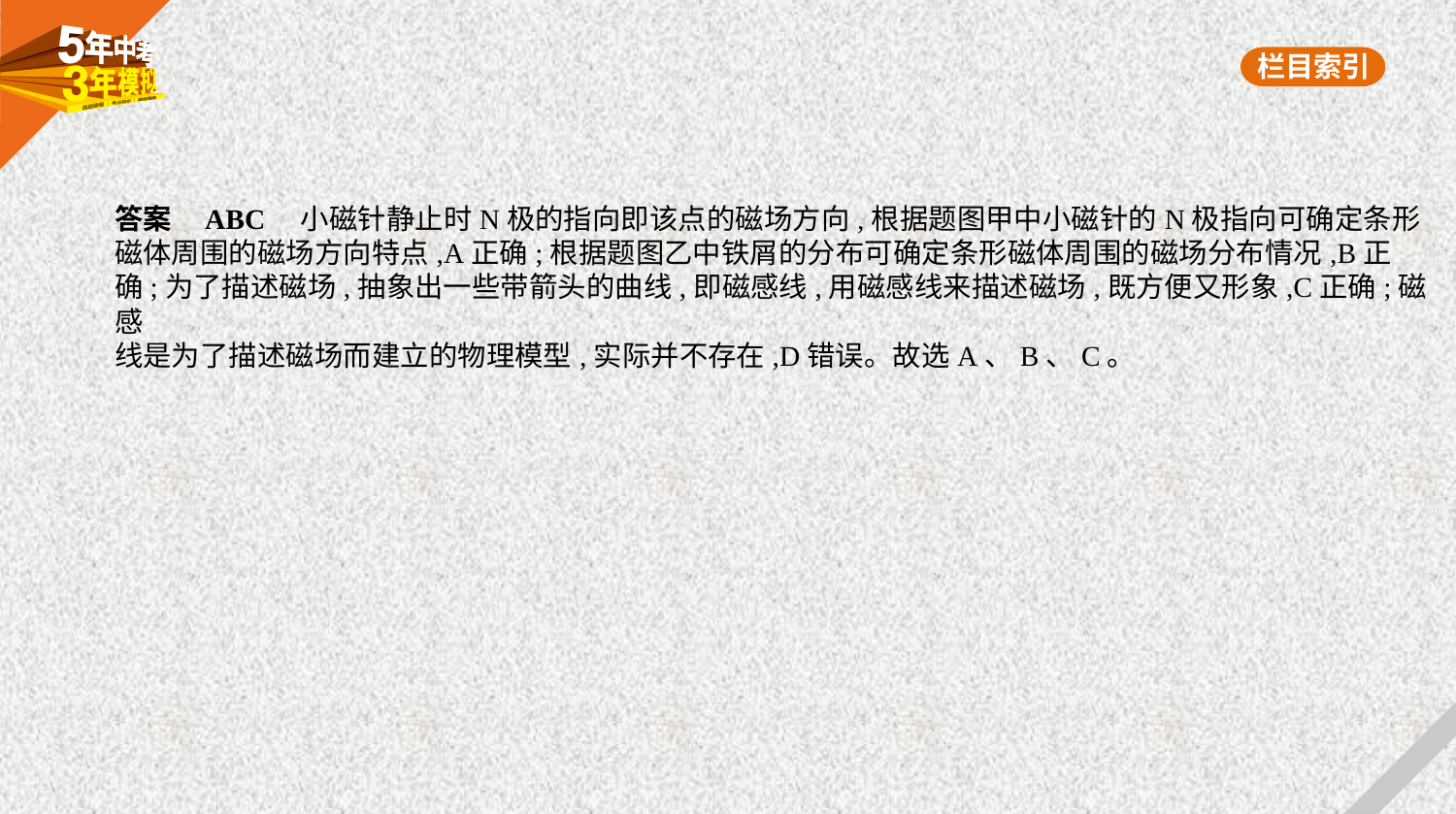

答案    ABC　小磁针静止时N极的指向即该点的磁场方向,根据题图甲中小磁针的N极指向可确定条形
磁体周围的磁场方向特点,A正确;根据题图乙中铁屑的分布可确定条形磁体周围的磁场分布情况,B正
确;为了描述磁场,抽象出一些带箭头的曲线,即磁感线,用磁感线来描述磁场,既方便又形象,C正确;磁感
线是为了描述磁场而建立的物理模型,实际并不存在,D错误。故选A、B、C。